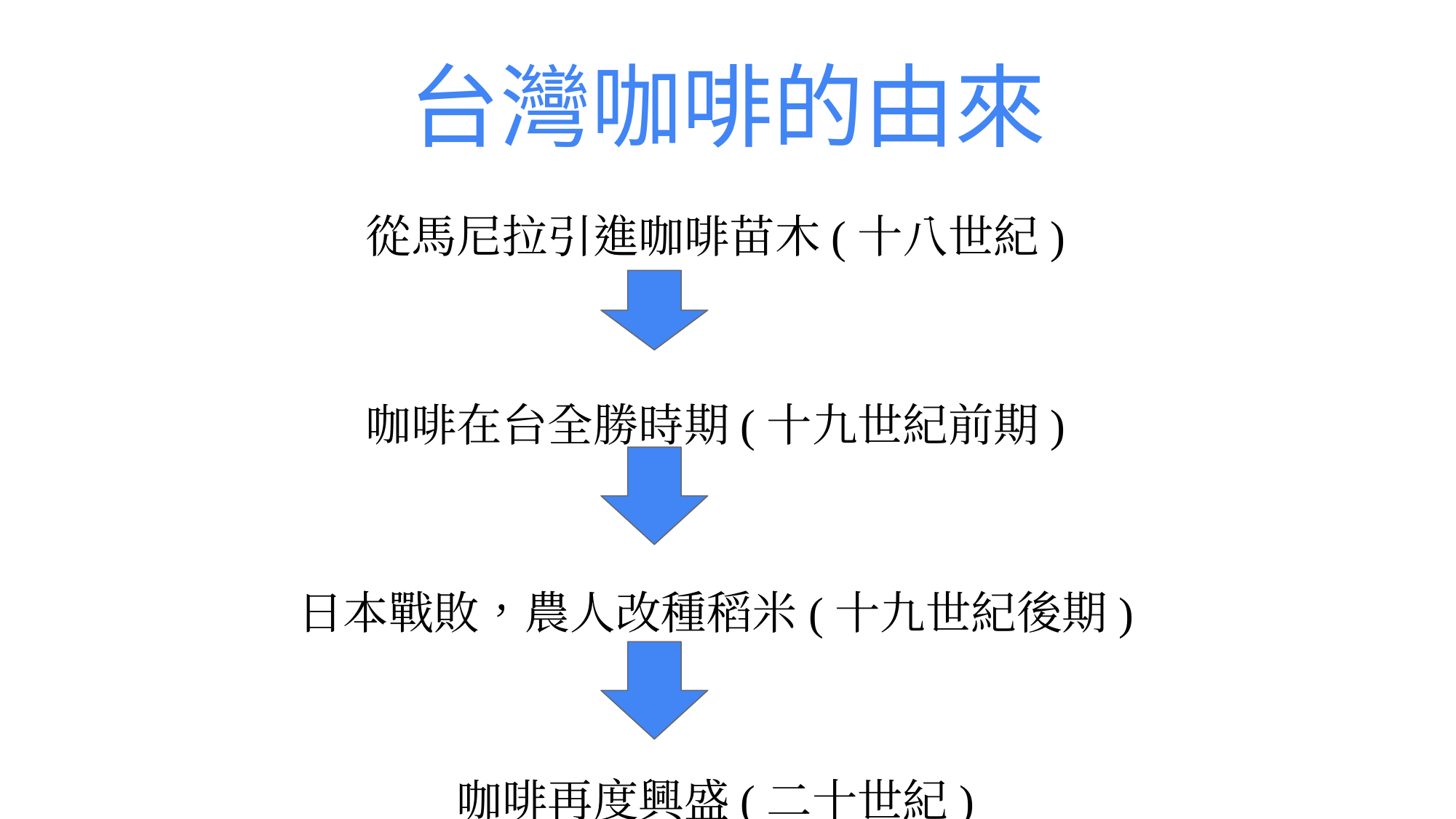

# 台灣咖啡的由來
從馬尼拉引進咖啡苗木(十八世紀)

咖啡在台全勝時期(十九世紀前期)

日本戰敗，農人改種稻米(十九世紀後期)

咖啡再度興盛(二十世紀)